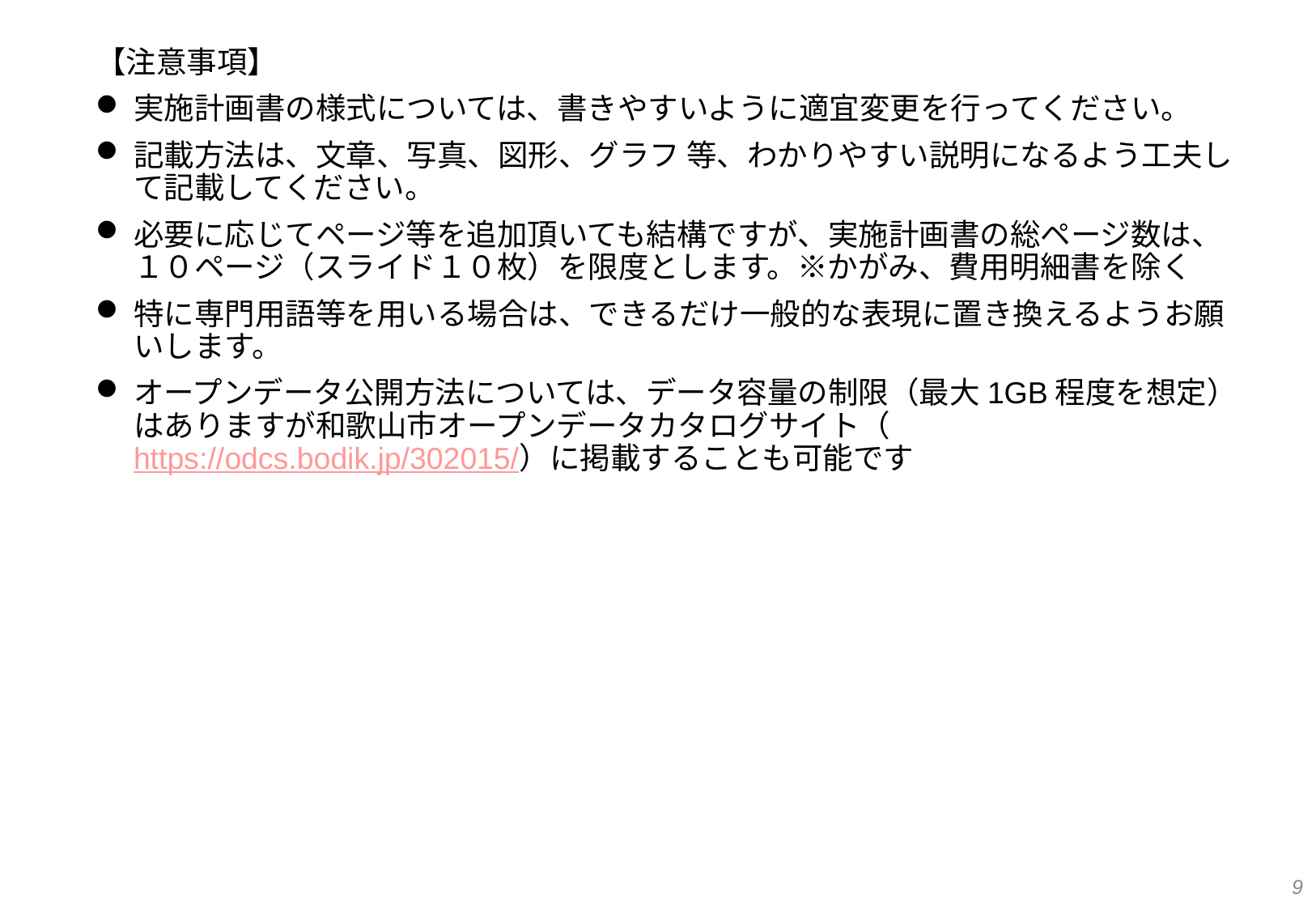

【注意事項】
実施計画書の様式については、書きやすいように適宜変更を行ってください。
記載方法は、文章、写真、図形、グラフ 等、わかりやすい説明になるよう工夫して記載してください。
必要に応じてページ等を追加頂いても結構ですが、実施計画書の総ページ数は、１０ページ（スライド１０枚）を限度とします。※かがみ、費用明細書を除く
特に専門用語等を用いる場合は、できるだけ一般的な表現に置き換えるようお願いします。
オープンデータ公開方法については、データ容量の制限（最大1GB程度を想定）はありますが和歌山市オープンデータカタログサイト（https://odcs.bodik.jp/302015/）に掲載することも可能です
9